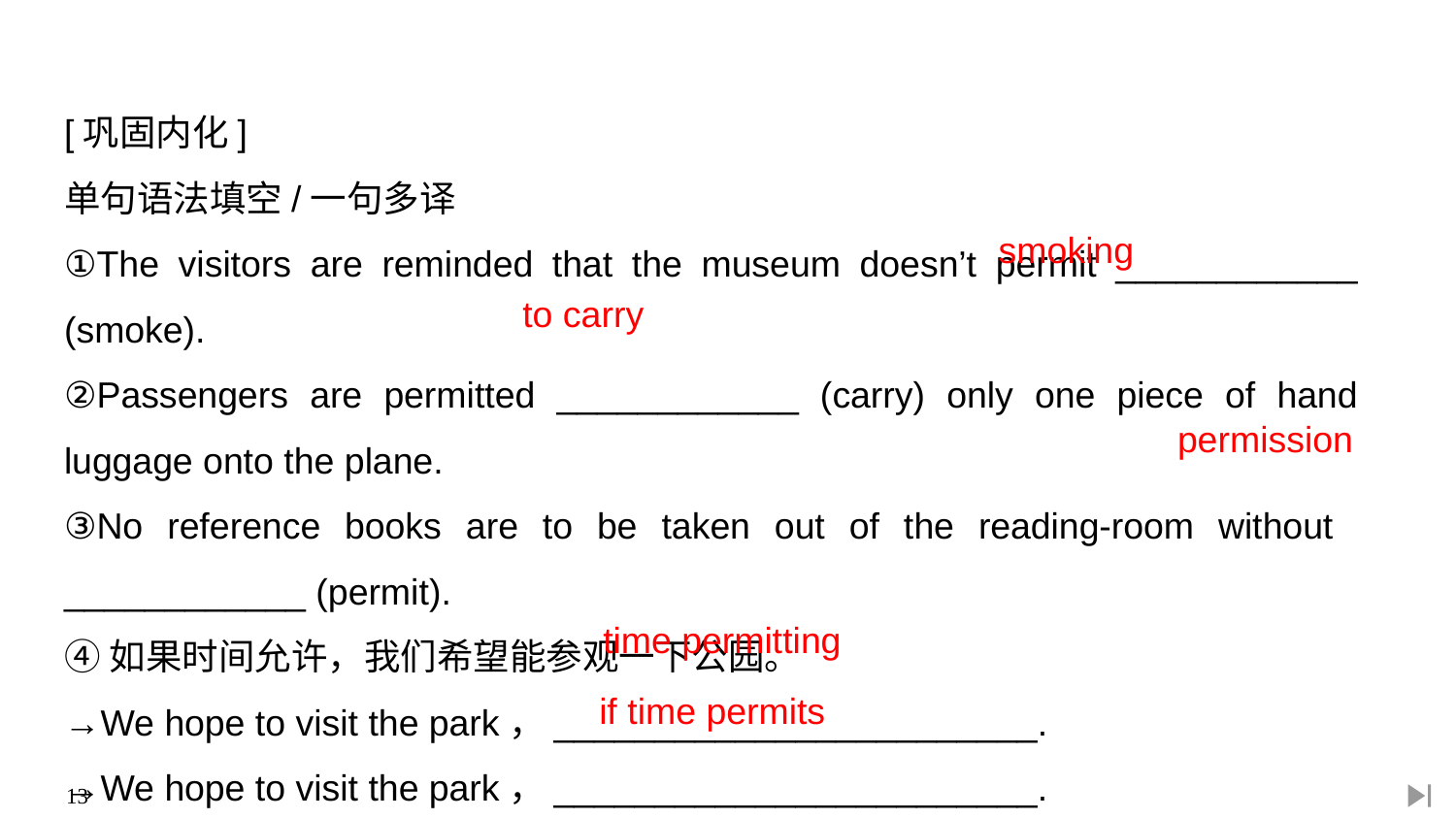

[巩固内化]
单句语法填空/一句多译
①The visitors are reminded that the museum doesn’t permit ____________ (smoke).
②Passengers are permitted ____________ (carry) only one piece of hand luggage onto the plane.
③No reference books are to be taken out of the reading-room without  ____________ (permit).
④如果时间允许，我们希望能参观一下公园。
→We hope to visit the park，________________________.
→We hope to visit the park，________________________.
smoking
to carry
permission
time permitting
if time permits